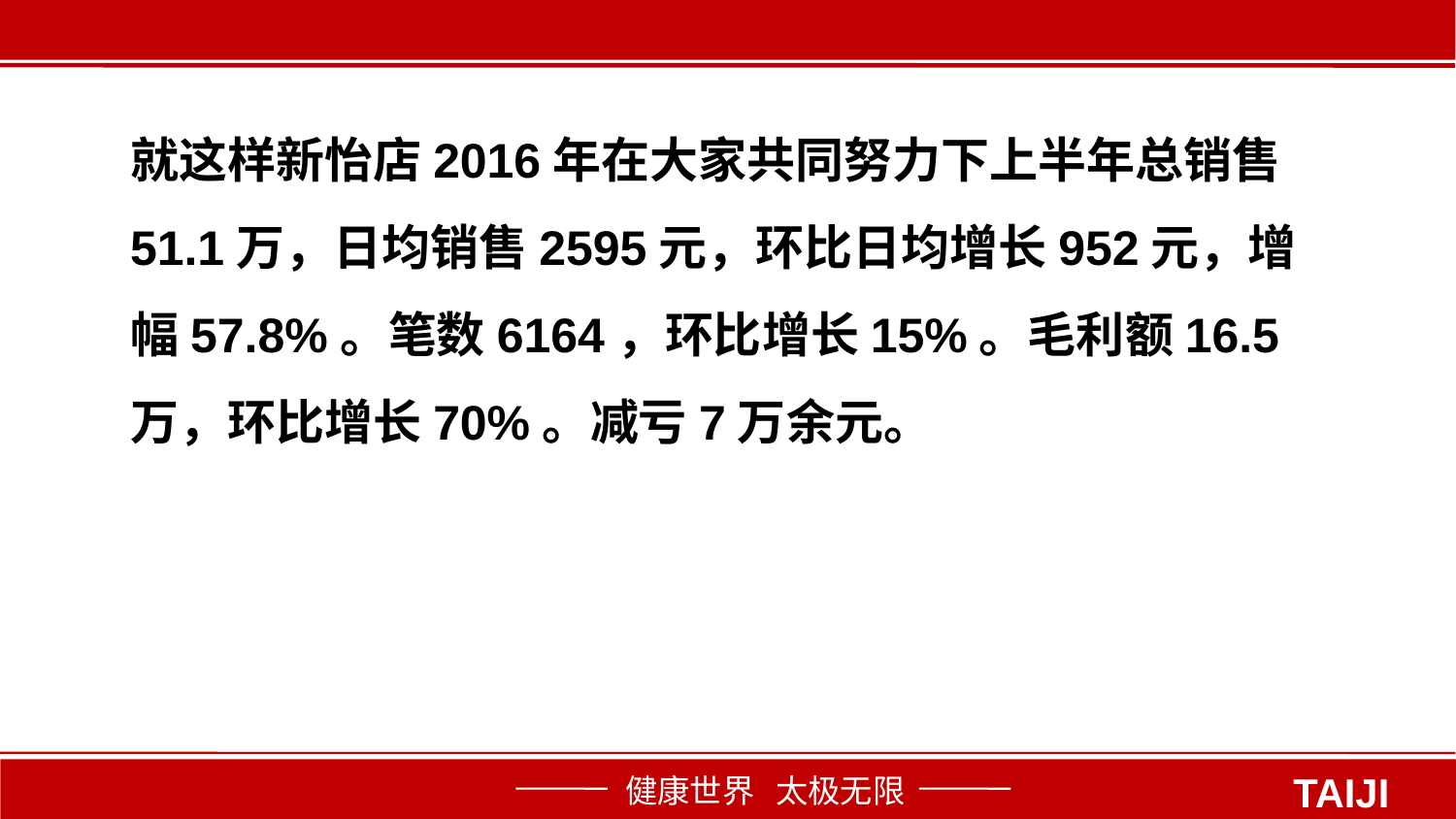

就这样新怡店2016年在大家共同努力下上半年总销售51.1万，日均销售2595元，环比日均增长952元，增幅57.8%。笔数6164，环比增长15%。毛利额16.5万，环比增长70%。减亏7万余元。